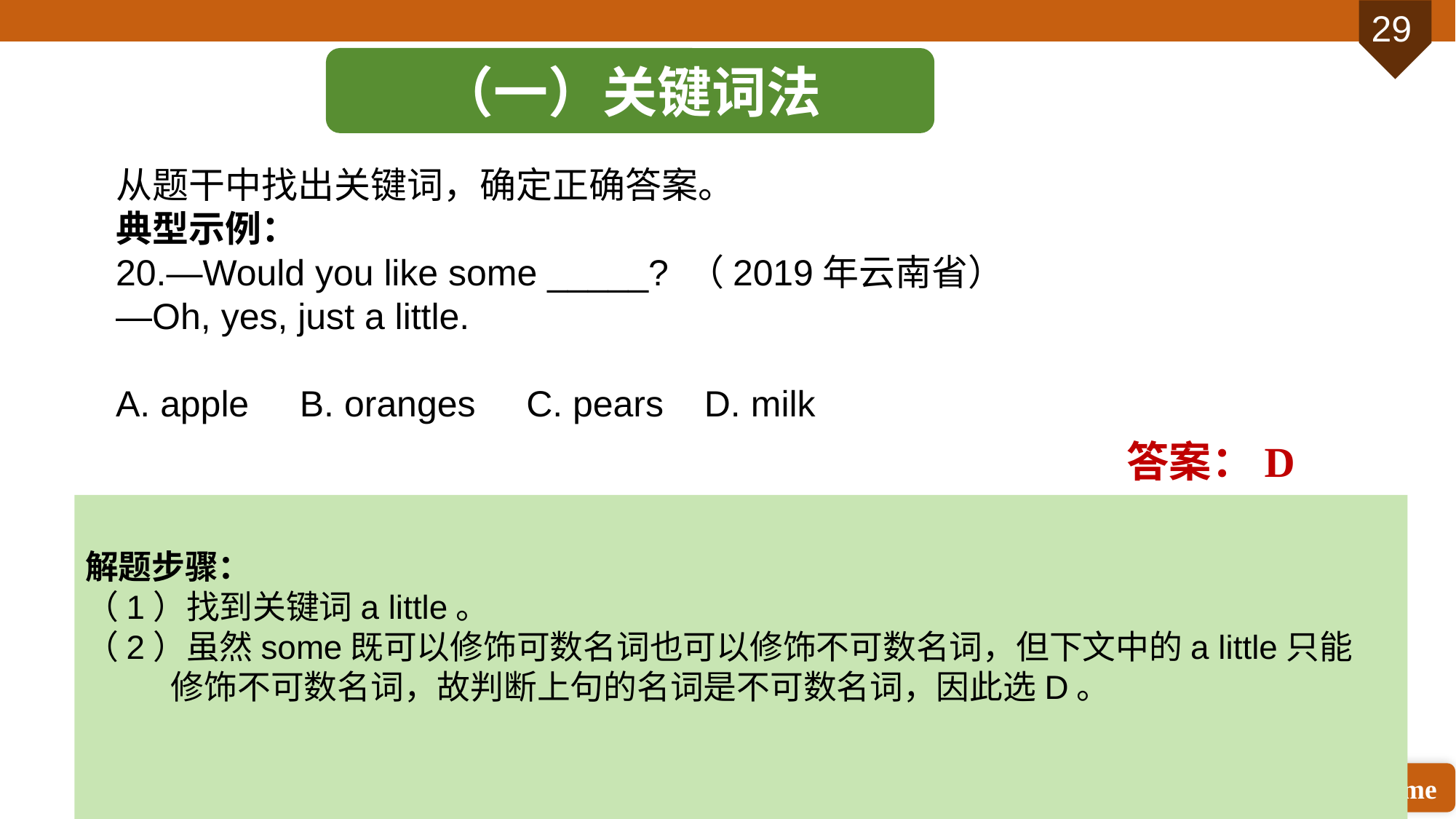

（一）关键词法
从题干中找出关键词，确定正确答案。
典型示例：
20.—Would you like some _____? （2019年云南省）
—Oh, yes, just a little.

A. apple     B. oranges     C. pears    D. milk
答案：D

解题步骤：
（1）找到关键词a little。
（2）虽然some既可以修饰可数名词也可以修饰不可数名词，但下文中的a little只能修饰不可数名词，故判断上句的名词是不可数名词，因此选D。